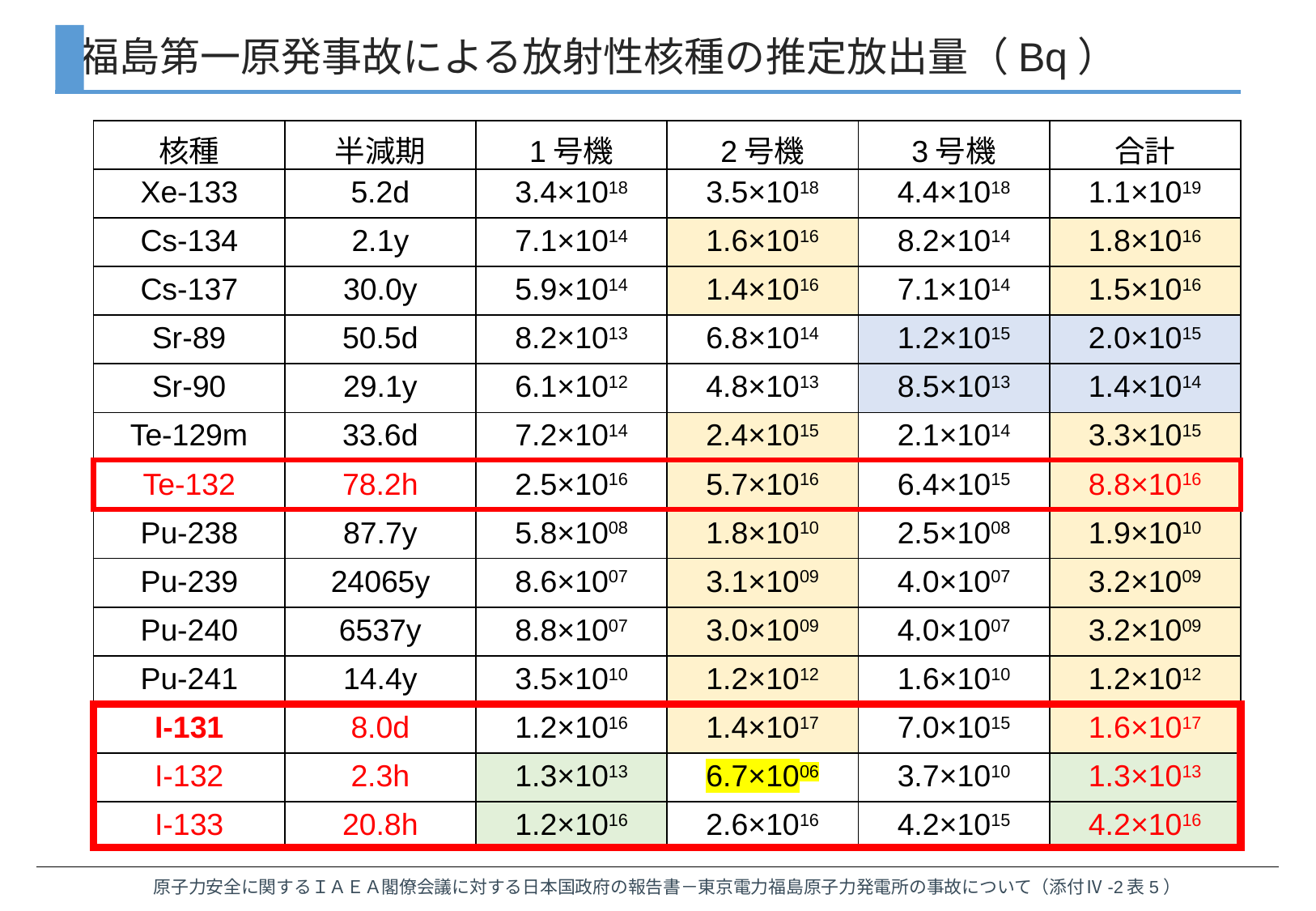

福島第一原発事故による放射性核種の推定放出量（Bq）
| 核種 | 半減期 | 1号機 | 2号機 | 3号機 | 合計 |
| --- | --- | --- | --- | --- | --- |
| Xe-133 | 5.2d | 3.4×1018 | 3.5×1018 | 4.4×1018 | 1.1×1019 |
| Cs-134 | 2.1y | 7.1×1014 | 1.6×1016 | 8.2×1014 | 1.8×1016 |
| Cs-137 | 30.0y | 5.9×1014 | 1.4×1016 | 7.1×1014 | 1.5×1016 |
| Sr-89 | 50.5d | 8.2×1013 | 6.8×1014 | 1.2×1015 | 2.0×1015 |
| Sr-90 | 29.1y | 6.1×1012 | 4.8×1013 | 8.5×1013 | 1.4×1014 |
| Te-129m | 33.6d | 7.2×1014 | 2.4×1015 | 2.1×1014 | 3.3×1015 |
| Te-132 | 78.2h | 2.5×1016 | 5.7×1016 | 6.4×1015 | 8.8×1016 |
| Pu-238 | 87.7y | 5.8×1008 | 1.8×1010 | 2.5×1008 | 1.9×1010 |
| Pu-239 | 24065y | 8.6×1007 | 3.1×1009 | 4.0×1007 | 3.2×1009 |
| Pu-240 | 6537y | 8.8×1007 | 3.0×1009 | 4.0×1007 | 3.2×1009 |
| Pu-241 | 14.4y | 3.5×1010 | 1.2×1012 | 1.6×1010 | 1.2×1012 |
| I-131 | 8.0d | 1.2×1016 | 1.4×1017 | 7.0×1015 | 1.6×1017 |
| I-132 | 2.3h | 1.3×1013 | 6.7×1006 | 3.7×1010 | 1.3×1013 |
| I-133 | 20.8h | 1.2×1016 | 2.6×1016 | 4.2×1015 | 4.2×1016 |

原子力安全に関するＩＡＥＡ閣僚会議に対する日本国政府の報告書－東京電力福島原子力発電所の事故について（添付Ⅳ-2表5）